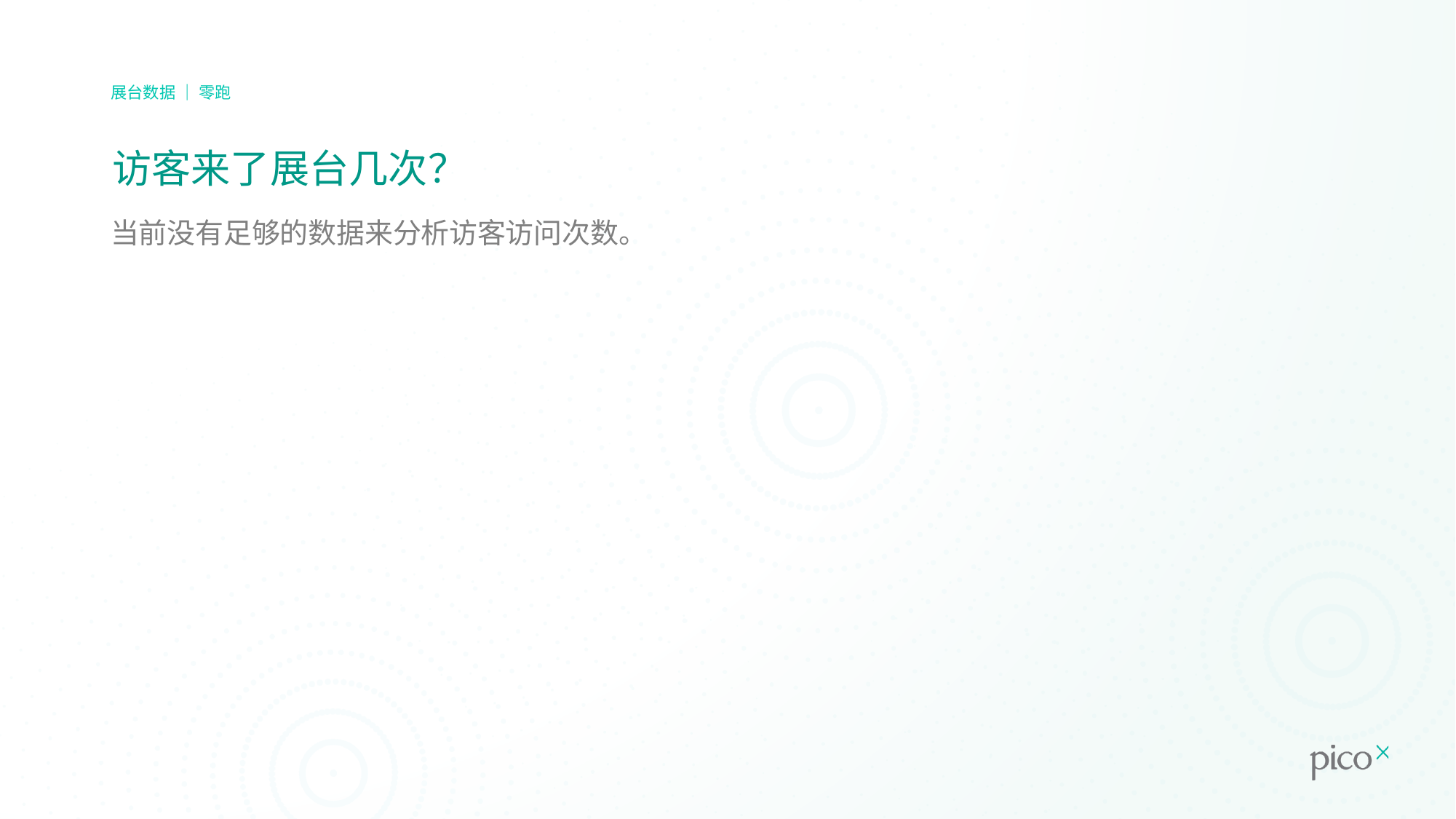

展台数据 ｜ 零跑
访客来了展台几次？
当前没有足够的数据来分析访客访问次数。